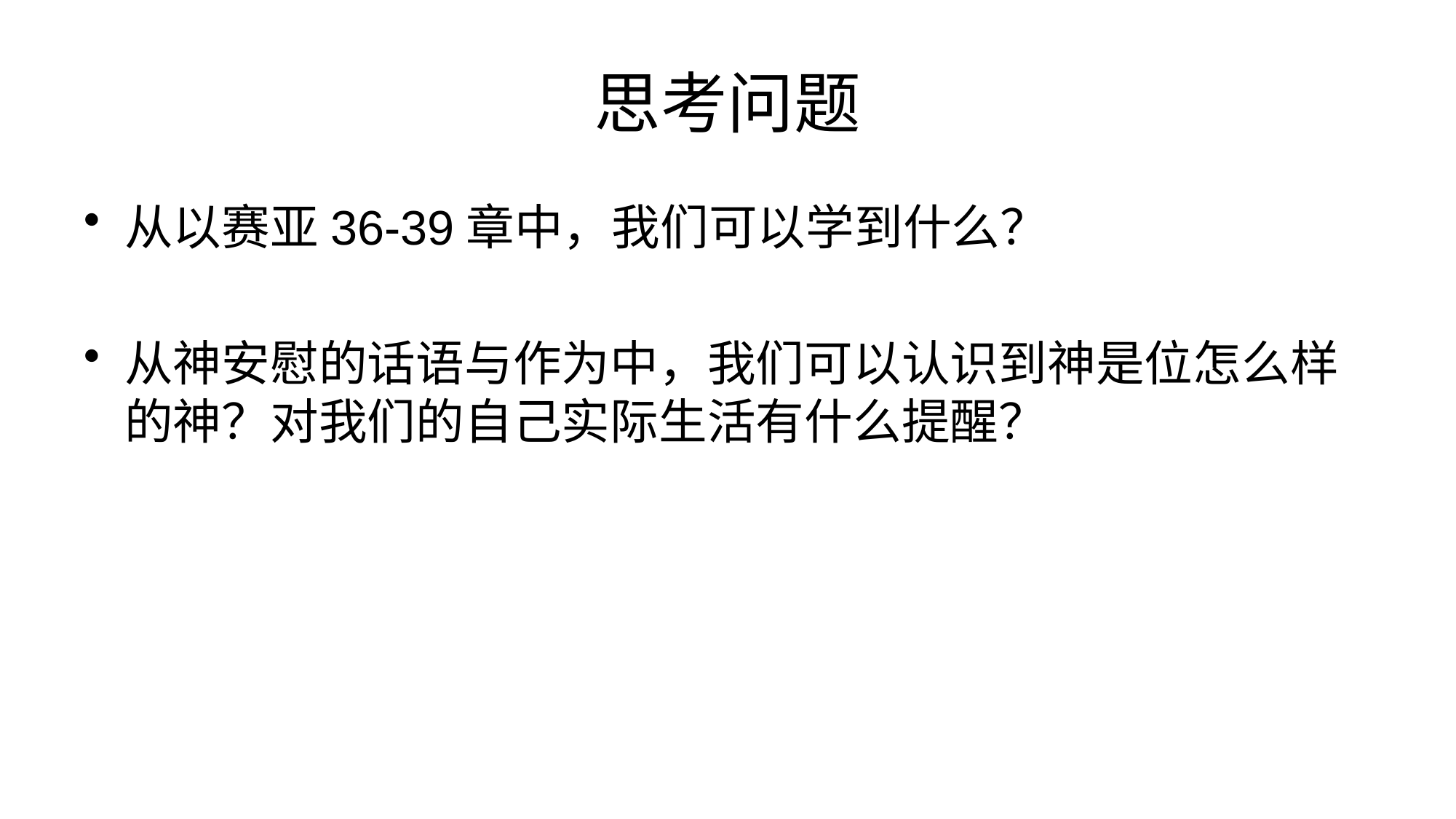

# 思考问题
从以赛亚36-39章中，我们可以学到什么？

从神安慰的话语与作为中，我们可以认识到神是位怎么样的神？对我们的自己实际生活有什么提醒？